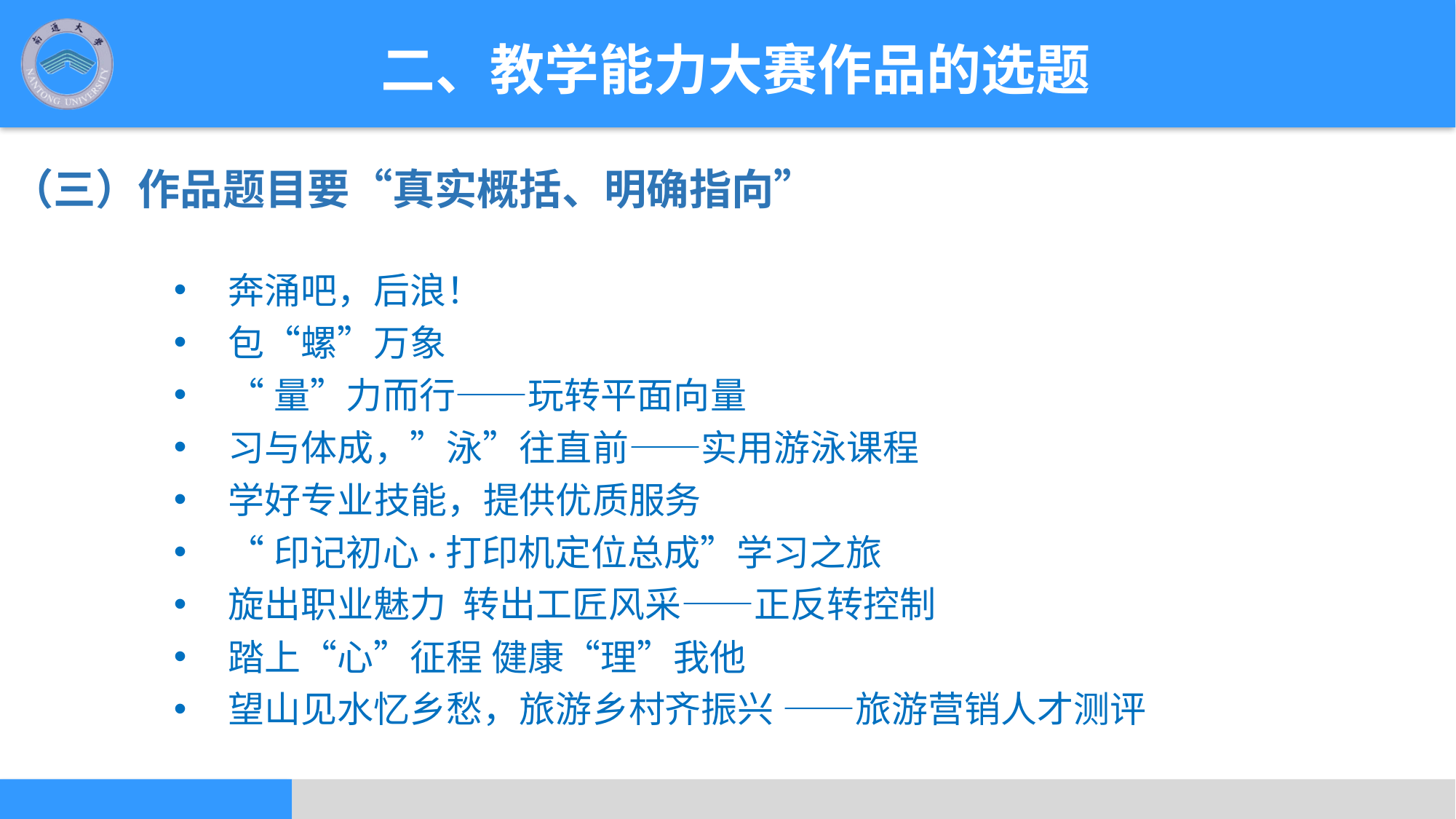

二、教学能力大赛作品的选题
（三）作品题目要“真实概括、明确指向”
奔涌吧，后浪！
包“螺”万象
“量”力而行——玩转平面向量
习与体成，”泳”往直前——实用游泳课程
学好专业技能，提供优质服务
“印记初心·打印机定位总成”学习之旅
旋出职业魅力  转出工匠风采——正反转控制
踏上“心”征程 健康“理”我他
望山见水忆乡愁，旅游乡村齐振兴 ——旅游营销人才测评